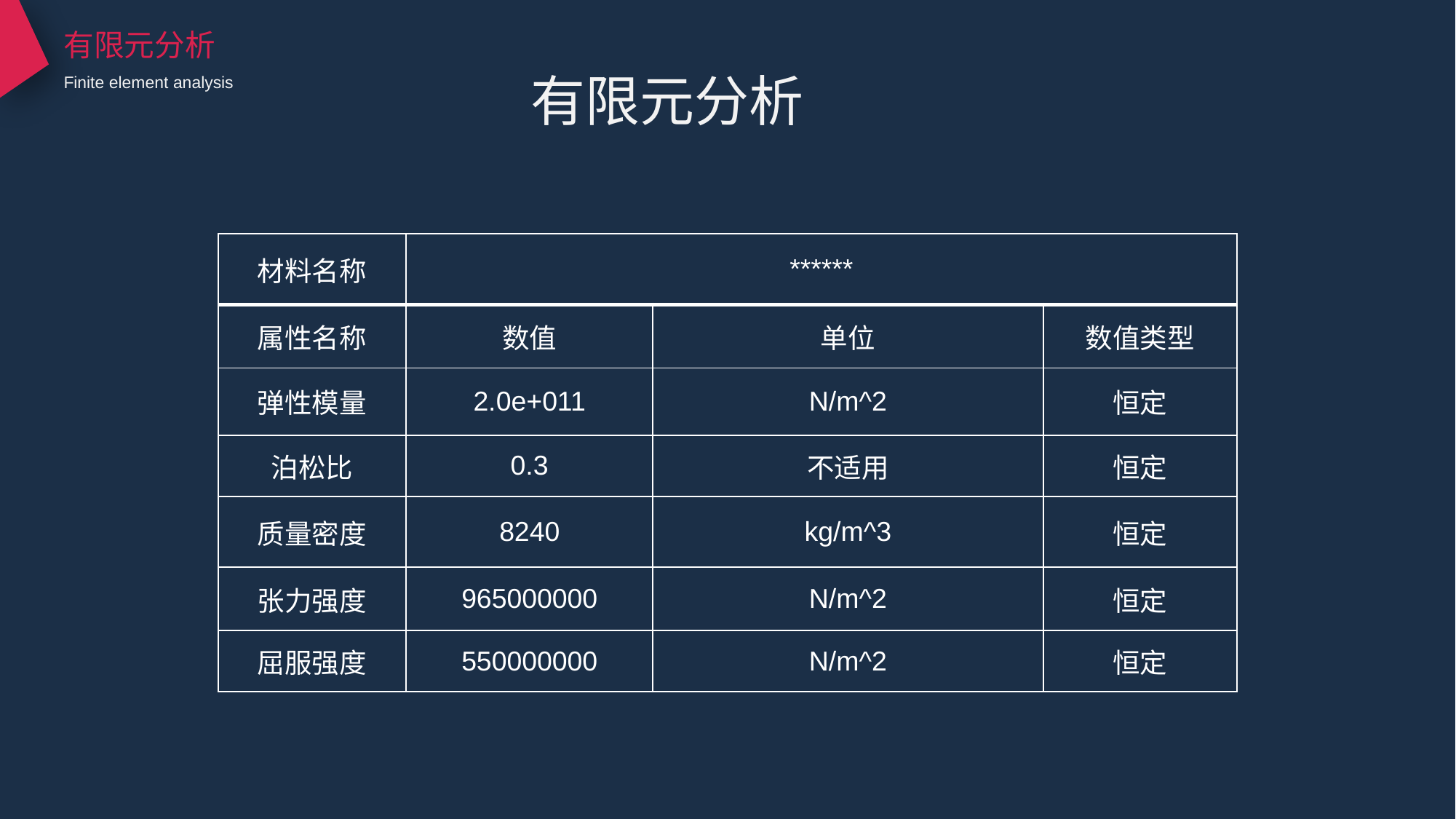

有限元分析
Finite element analysis
有限元分析

| 材料名称 | \*\*\*\*\*\* |  |  |
| --- | --- | --- | --- |
| 属性名称 | 数值 | 单位 | 数值类型 |
| 弹性模量 | 2.0e+011 | N/m^2 | 恒定 |
| 泊松比 | 0.3 | 不适用 | 恒定 |
| 质量密度 | 8240 | kg/m^3 | 恒定 |
| 张力强度 | 965000000 | N/m^2 | 恒定 |
| 屈服强度 | 550000000 | N/m^2 | 恒定 |